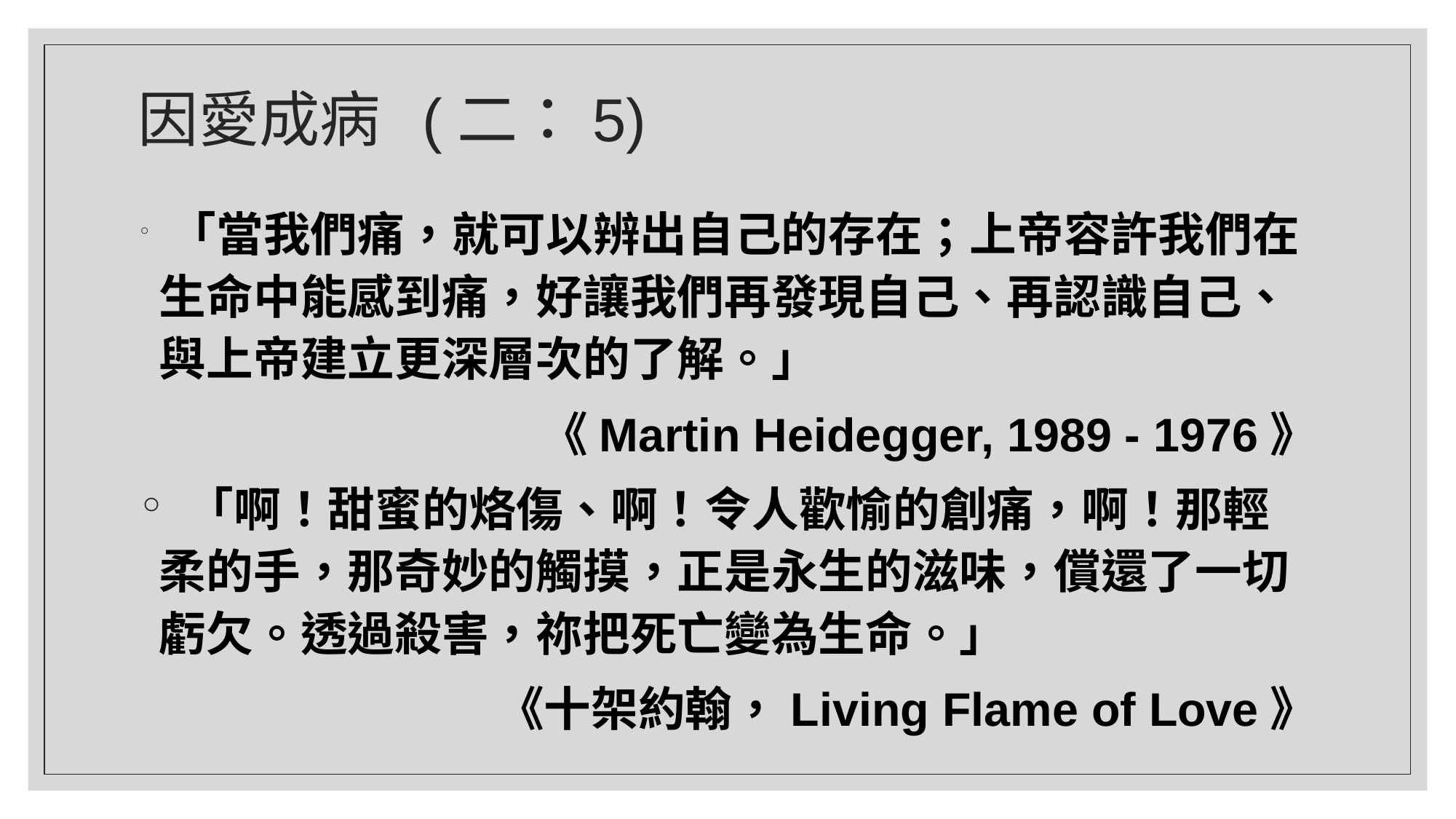

# 因愛成病  (二：5)
 「當我們痛，就可以辨出自己的存在；上帝容許我們在生命中能感到痛，好讓我們再發現自己、再認識自己、與上帝建立更深層次的了解。」
《Martin Heidegger, 1989 - 1976》
 「啊！甜蜜的烙傷、啊！令人歡愉的創痛，啊！那輕柔的手，那奇妙的觸摸，正是永生的滋味，償還了一切虧欠。透過殺害，祢把死亡變為生命。」
《十架約翰，Living Flame of Love》